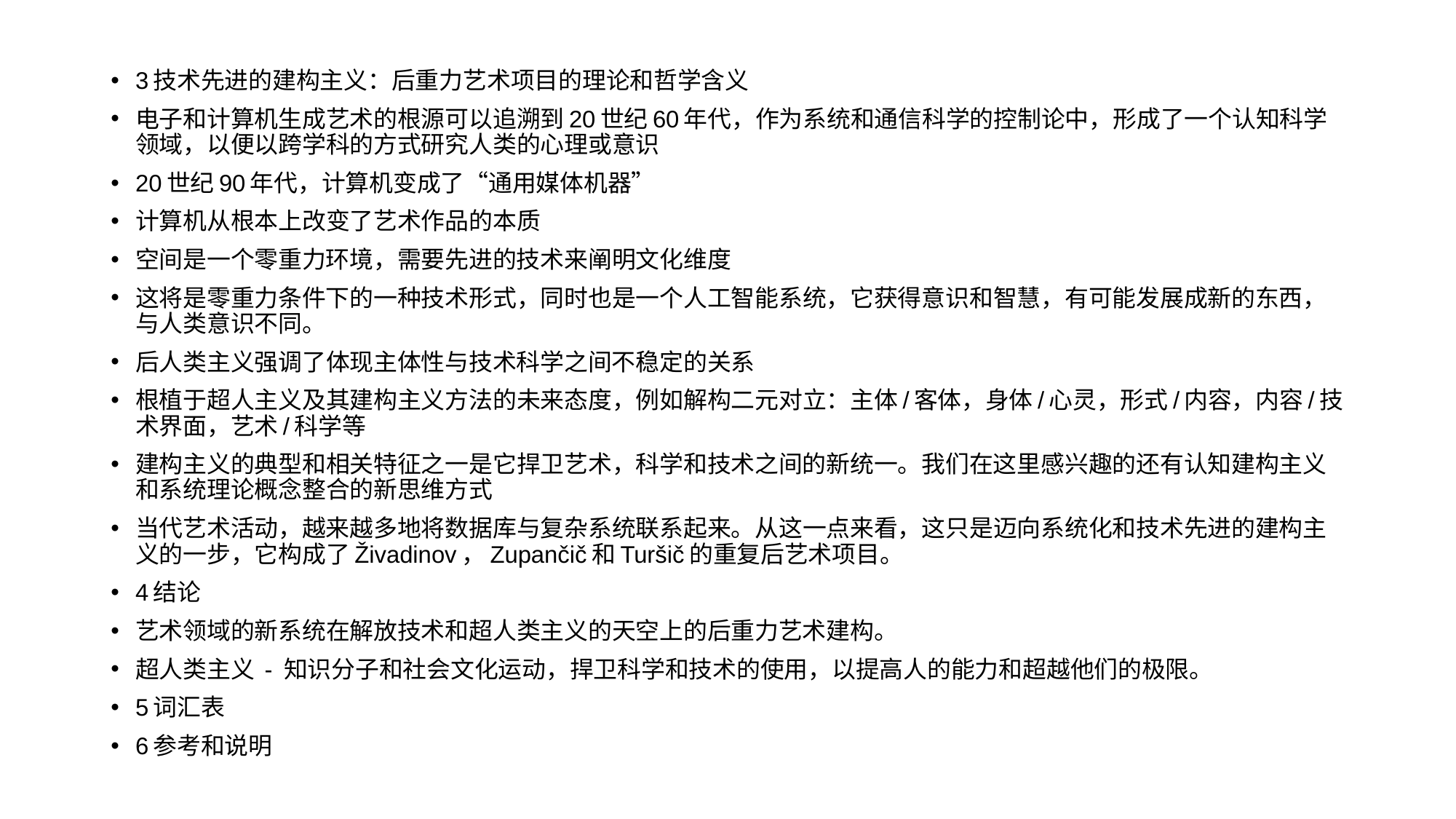

3技术先进的建构主义：后重力艺术项目的理论和哲学含义
电子和计算机生成艺术的根源可以追溯到20世纪60年代，作为系统和通信科学的控制论中，形成了一个认知科学领域，以便以跨学科的方式研究人类的心理或意识
20世纪90年代，计算机变成了“通用媒体机器”
计算机从根本上改变了艺术作品的本质
空间是一个零重力环境，需要先进的技术来阐明文化维度
这将是零重力条件下的一种技术形式，同时也是一个人工智能系统，它获得意识和智​​慧，有可能发展成新的东西，与人类意识不同。
后人类主义强调了体现主体性与技术科学之间不稳定的关系
根植于超人主义及其建构主义方法的未来态度，例如解构二元对立：主体/客体，身体/心灵，形式/内容，内容/技术界面，艺术/科学等
建构主义的典型和相关特征之一是它捍卫艺术，科学和技术之间的新统一。我们在这里感兴趣的还有认知建构主义和系统理论概念整合的新思维方式
当代艺术活动，越来越多地将数据库与复杂系统联系起来。从这一点来看，这只是迈向系统化和技术先进的建构主义的一步，它构成了Živadinov，Zupančič和Turšič的重复后艺术项目。
4结论
艺术领域的新系统在解放技术和超人类主义的天空上的后重力艺术建构。
超人类主义 - 知识分子和社会文化运动，捍卫科学和技术的使用，以提高人的能力和超越他们的极限。
5词汇表
6参考和说明